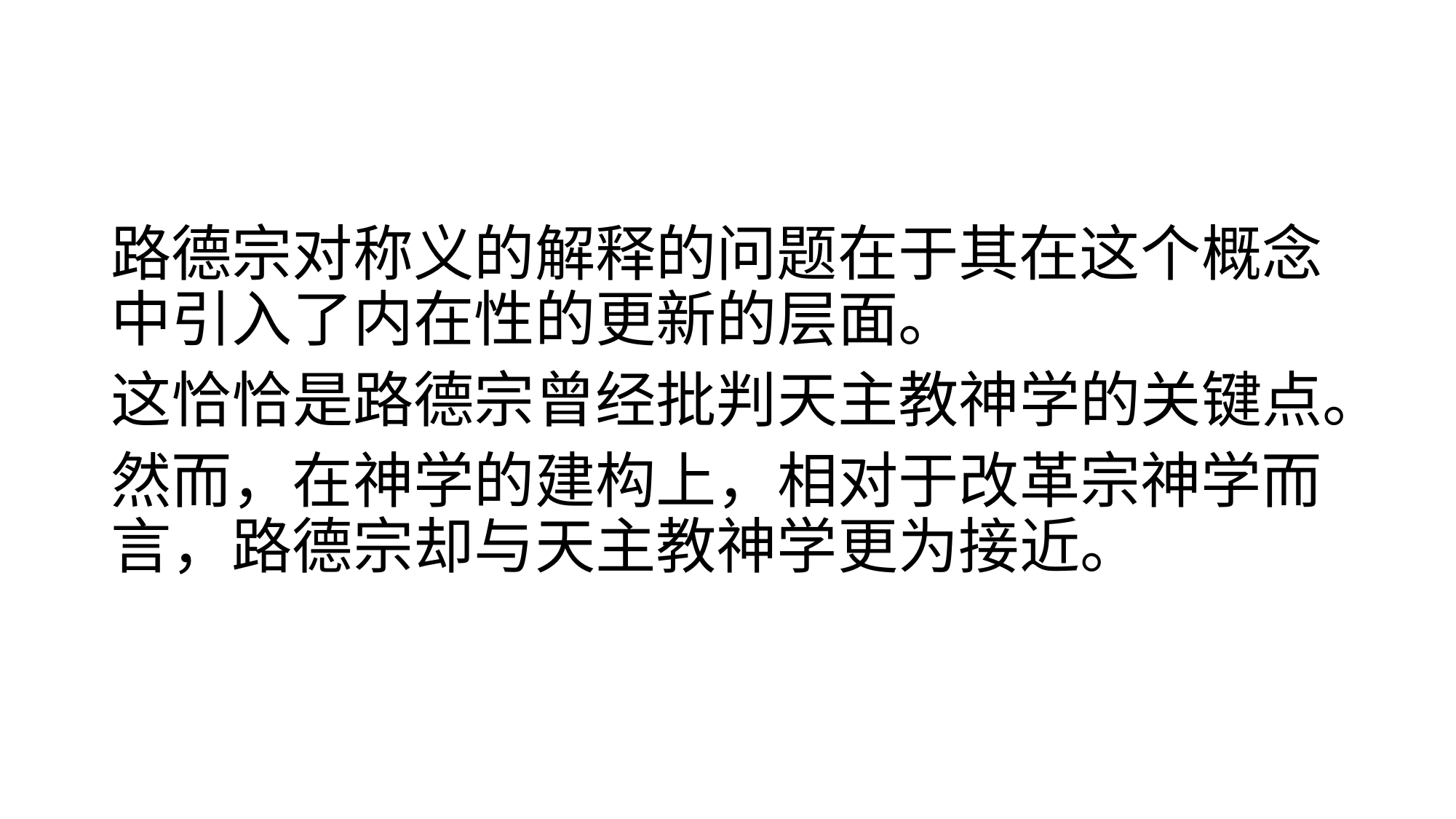

#
路德宗对称义的解释的问题在于其在这个概念中引入了内在性的更新的层面。
这恰恰是路德宗曾经批判天主教神学的关键点。
然而，在神学的建构上，相对于改革宗神学而言，路德宗却与天主教神学更为接近。